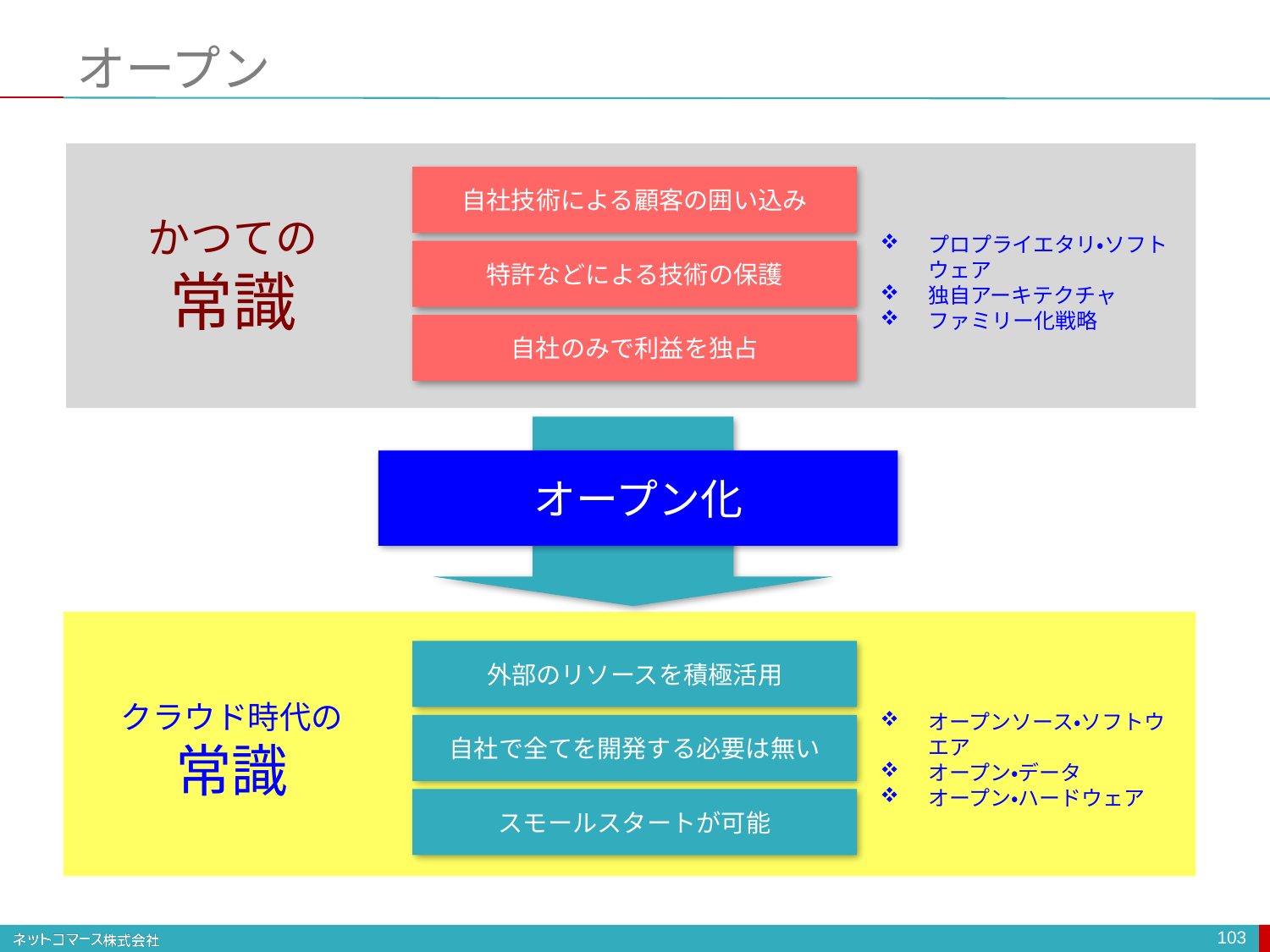

# オープン

自社技術による顧客の囲い込み
かつての
常識
プロプライエタリ・ソフトウェア
独自アーキテクチャ
ファミリー化戦略
特許などによる技術の保護
自社のみで利益を独占

オープン化

外部のリソースを積極活用
クラウド時代の
常識
オープンソース・ソフトウエア
オープン・データ
オープン・ハードウェア
自社で全てを開発する必要は無い
スモールスタートが可能
103